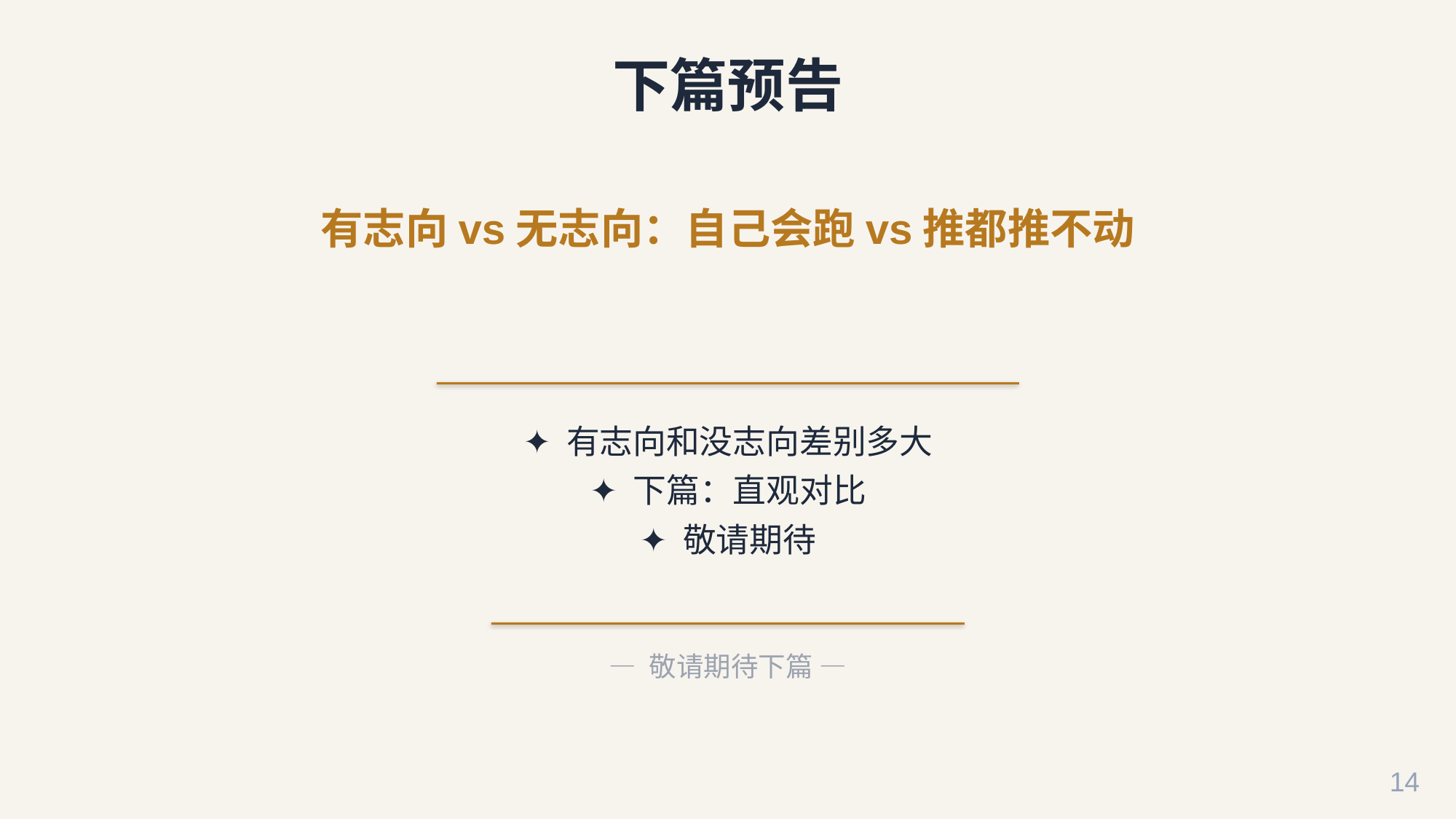

下篇预告
有志向vs无志向：自己会跑vs推都推不动

✦ 有志向和没志向差别多大
✦ 下篇：直观对比
✦ 敬请期待

— 敬请期待下篇 —
14